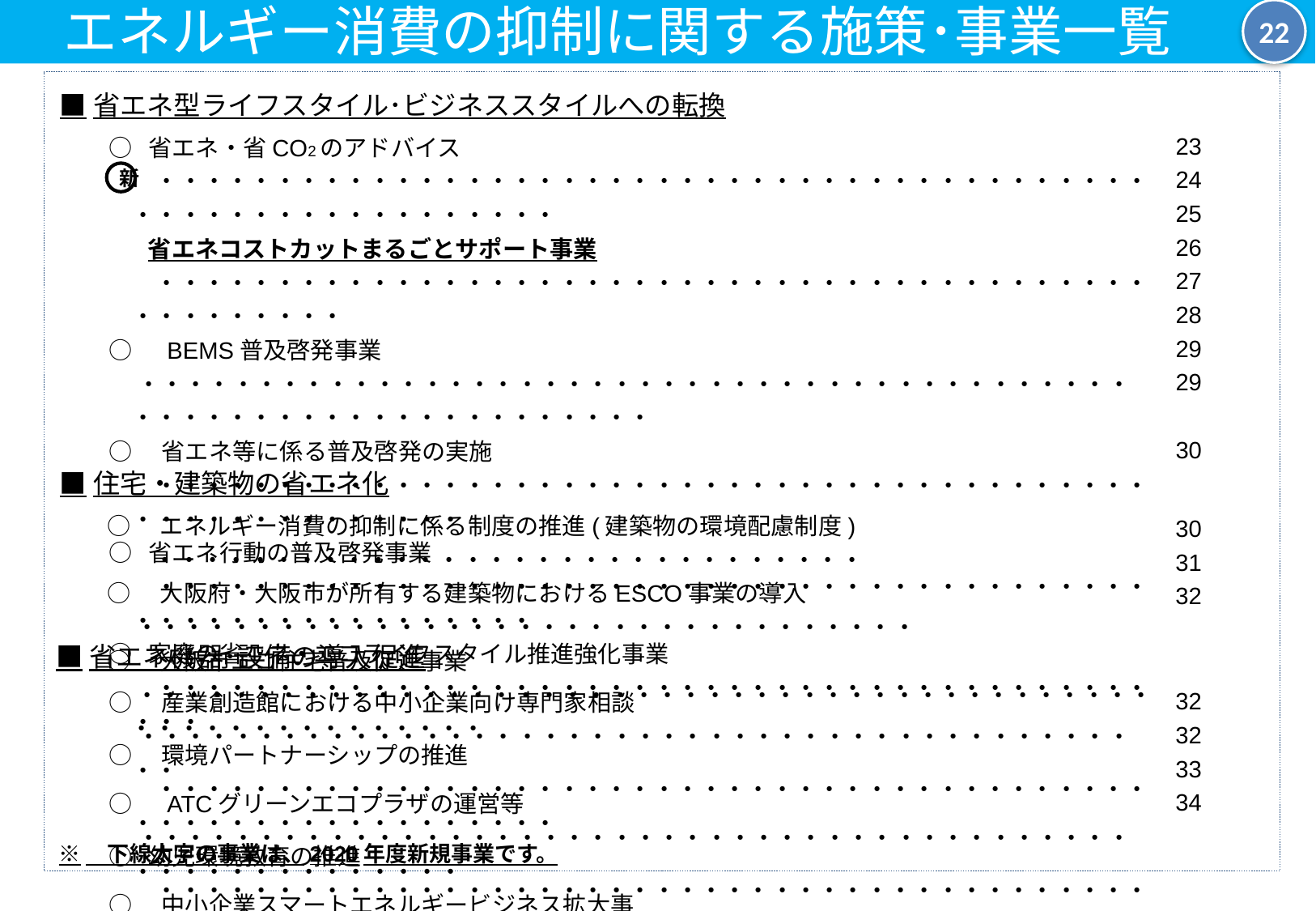

22
　エネルギー消費の抑制に関する施策･事業一覧

■省エネ型ライフスタイル･ビジネススタイルへの転換
23
24
25
26
27
28
29
29

30
○  省エネ・省CO2のアドバイス　　・・・・・・・・・・・・・・・・・・・・・・・・・・・・・・・・・・・・・・・・・・・・・・・・・・・・・・・・・・・・
　   省エネコストカットまるごとサポート事業　　・・・・・・・・・・・・・・・・・・・・・・・・・・・・・・・・・・・・・・・・・・・・・・・・・・・
○　BEMS普及啓発事業    ・・・・・・・・・・・・・・・・・・・・・・・・・・・・・・・・・・・・・・・・・・・・・・・・・・・・・・・・・・・・・・・・
○　省エネ等に係る普及啓発の実施　　・・・・・・・・・・・・・・・・・・・・・・・・・・・・・・・・・・・・・・・・・・・・・・・・・・・・・・・・
○  省エネ行動の普及啓発事業　　・・・・・・・・・・・・・・・・・・・・・・・・・・・・・・・・・・・・・・・・・・・・・・・・・・・・・・・・・・・
○  家庭の省エネ・エコライフスタイル推進強化事業　　・・・・・・・・・・・・・・・・・・・・・・・・・・・・・・・・・・・・・・・・・・・・・
○　環境パートナーシップの推進　　・・・・・・・・・・・・・・・・・・・・・・・・・・・・・・・・・・・・・・・・・・・・・・・・・・・・・・・・・・・・
○  幼児環境教育の推進　　・・・・・・・・・・・・・・・・・・・・・・・・・・・・・・・・・・・・・・・・・・・・・・・・・・・・・・・・・・・・・・・・
○  エネルギー消費の抑制に係る制度の推進(エネルギーの多量消費事業者による報告制度、
　　　　　　　　　　　　　　　　　　　　　　　　　　　　　　　　　　　　　　　　　　　おおさかストップ温暖化賞）・・・・・・・・・
新
■住宅・建築物の省エネ化
○　エネルギー消費の抑制に係る制度の推進(建築物の環境配慮制度)　・・・・・・・・・・・・・・・・・・・・・・・・・・・・・・
○　大阪府・大阪市が所有する建築物におけるESCO事業の導入 　 ・・・・・・・・・・・・・・・・・・・・・・・・・・・・・・・・・
○　大阪市エコ住宅普及促進事業   ・・・・・・・・・・・・・・・・・・・・・・・・・・・・・・・・・・・・・・・・・・・・・・・・・・・・・・・・・・
30
31
32
■省エネ機器･設備の導入促進
32
32
33
34
○　産業創造館における中小企業向け専門家相談 　 ・・・・・・・・・・・・・・・・・・・・・・・・・・・・・・・・・・・・・・・・・・・・
○　ATCグリーンエコプラザの運営等　　 ・・・・・・・・・・・・・・・・・・・・・・・・・・・・・・・・・・・・・・・・・・・・・・・・・・・・・・・・
○　中小企業スマートエネルギービジネス拡大事業・・・・・・・・・・・・・・・・・・・・・・・・・・・・・・・・・・・・・・・・・・・・・・・・
○　大阪府・大阪市の施設等のLED化　　・・・・・・・・・・・・・・・・・・・・・・・・・・・・・・・・・・・・・・・・・・・・・・・・・・・・・・
※　下線太字の事業は、2020年度新規事業です。